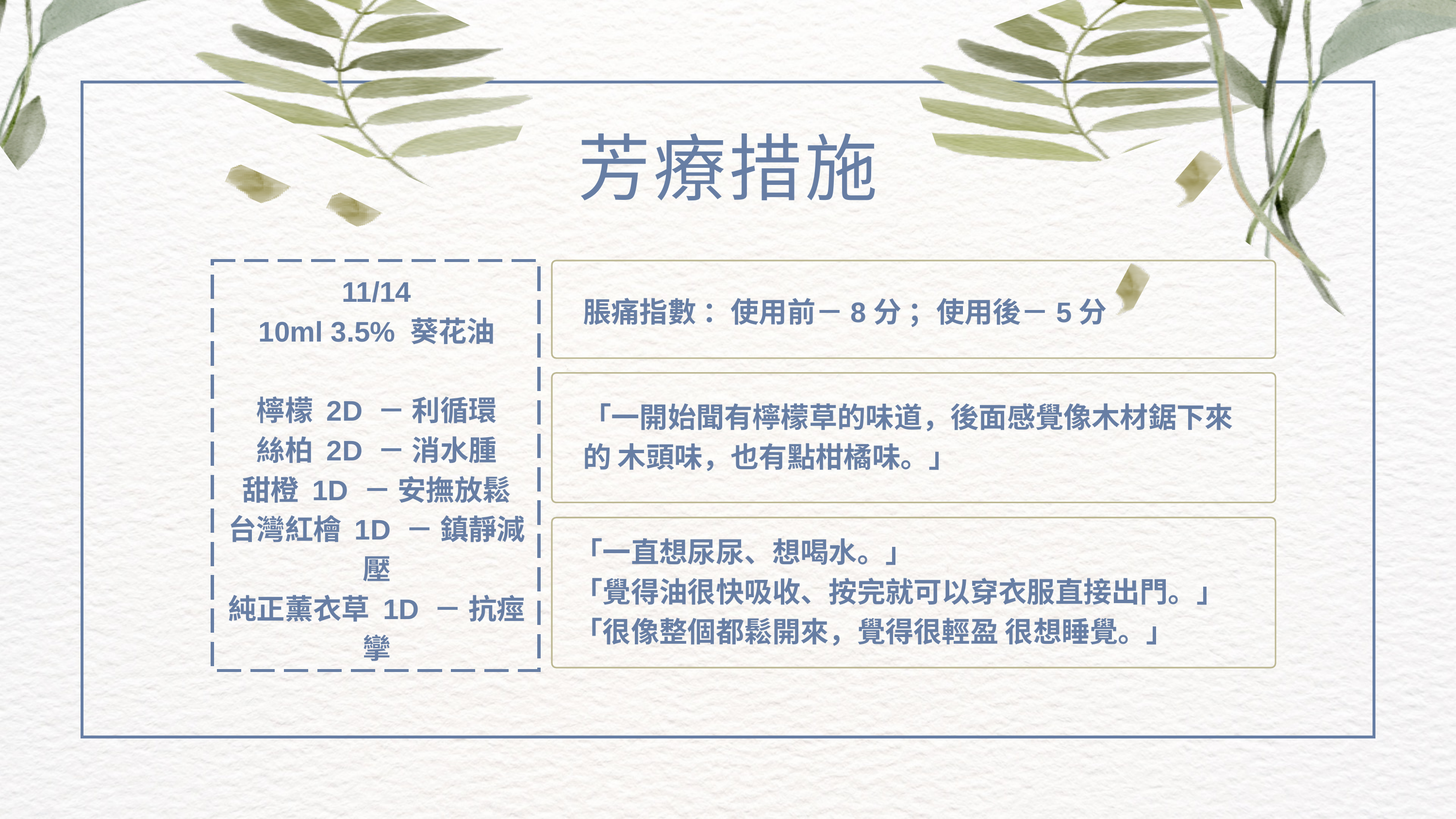

芳療措施

11/14
10ml 3.5% 葵花油

檸檬 2D － 利循環
絲柏 2D － 消水腫
甜橙 1D － 安撫放鬆
台灣紅檜 1D － 鎮靜減壓
純正薰衣草 1D － 抗痙攣
脹痛指數 ：使用前－8分 ；使用後－5分

「一開始聞有檸檬草的味道，後面感覺像木材鋸下來的 木頭味，也有點柑橘味。」

「一直想尿尿、想喝水。」
「覺得油很快吸收、按完就可以穿衣服直接出門。」
「很像整個都鬆開來，覺得很輕盈 很想睡覺。」